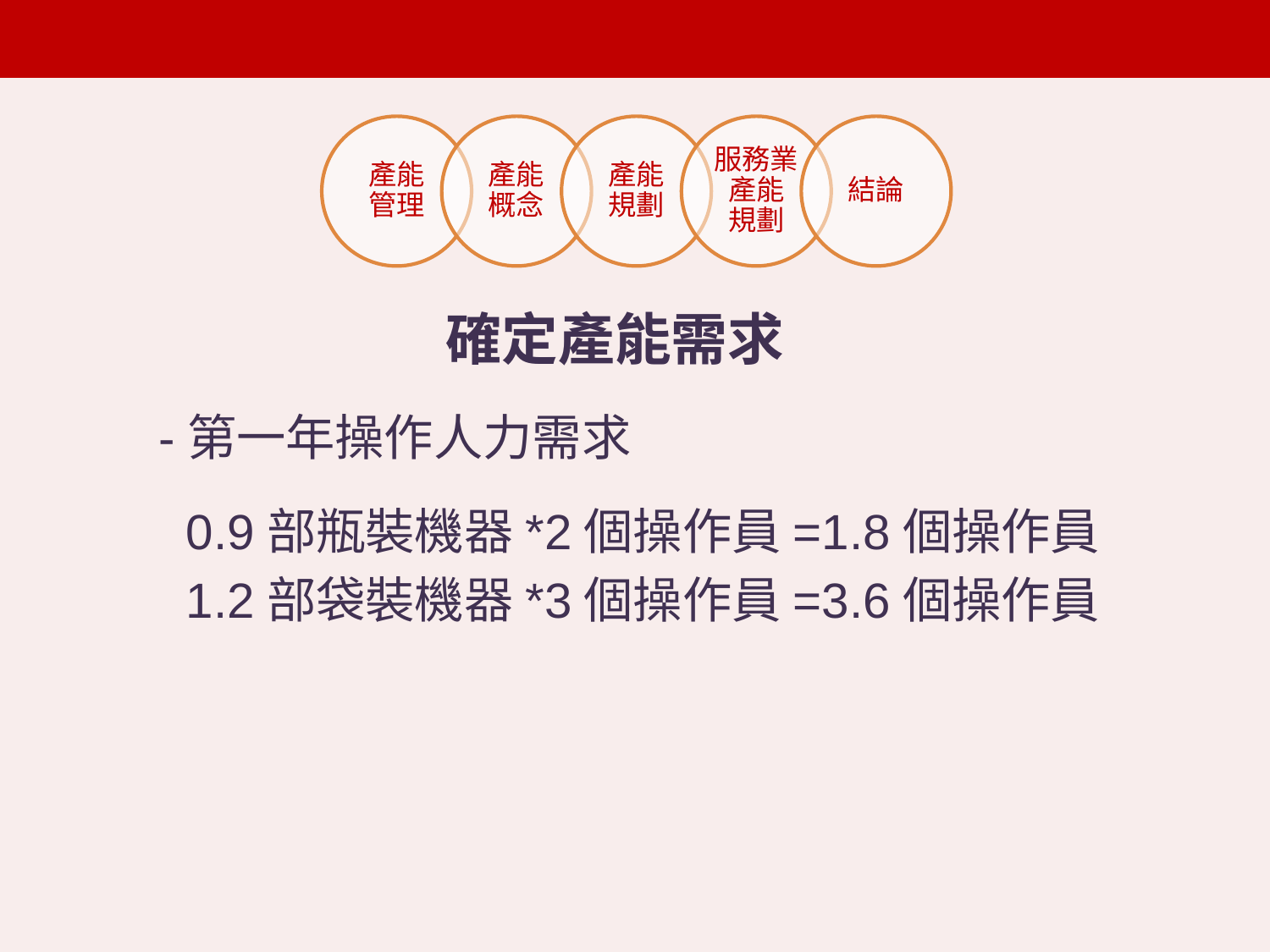

產能
管理
產能
概念
產能
規劃
服務業產能
規劃
結論
                            確定產能需求

      -第一年操作人力需求

        0.9部瓶裝機器*2個操作員=1.8個操作員
        1.2部袋裝機器*3個操作員=3.6個操作員